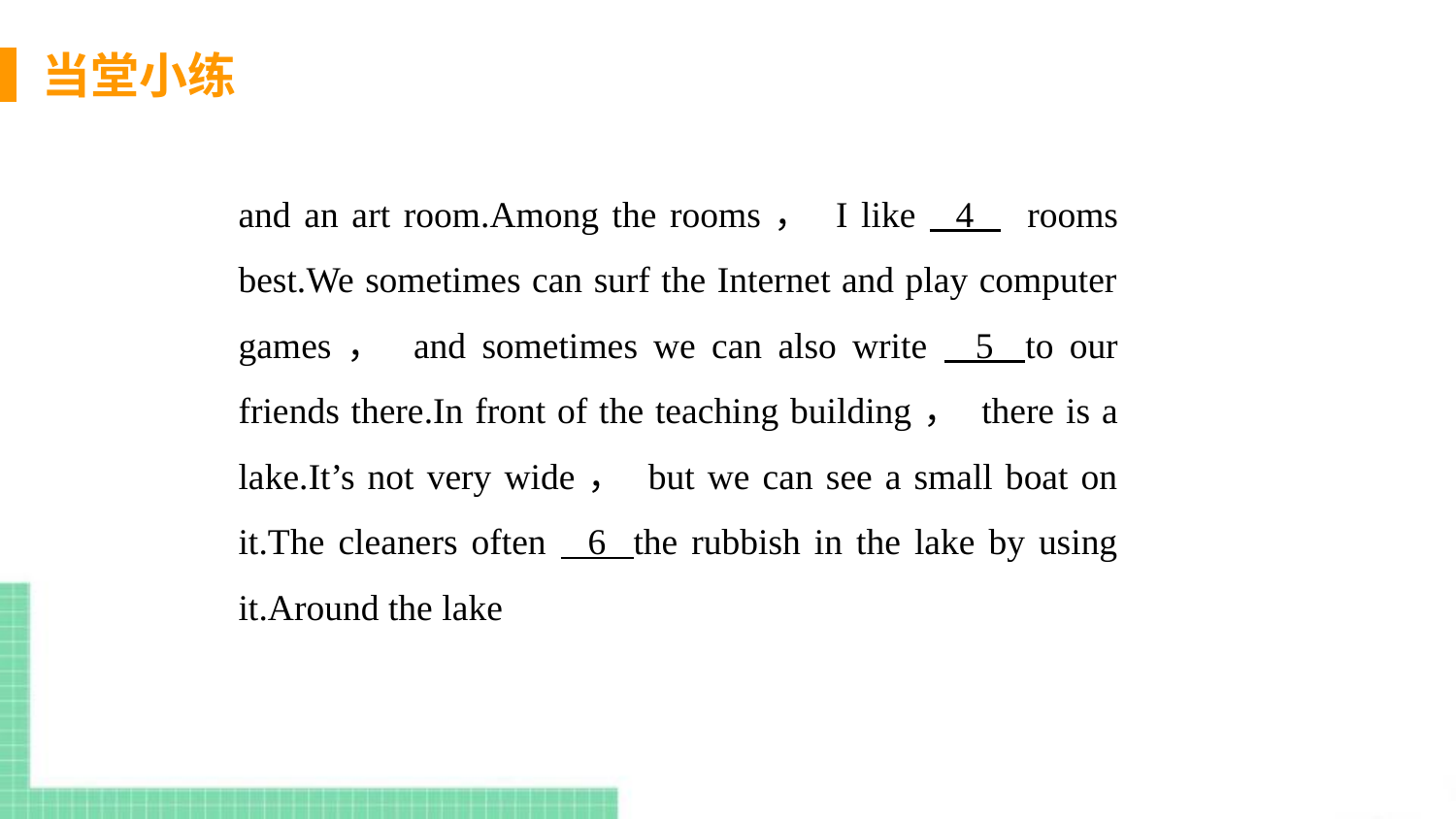

当堂小练

and an art room.Among the rooms， I like   4    rooms best.We sometimes can surf the Internet and play computer games， and sometimes we can also write   5  to our friends there.In front of the teaching building， there is a lake.It’s not very wide， but we can see a small boat on it.The cleaners often   6  the rubbish in the lake by using it.Around the lake，